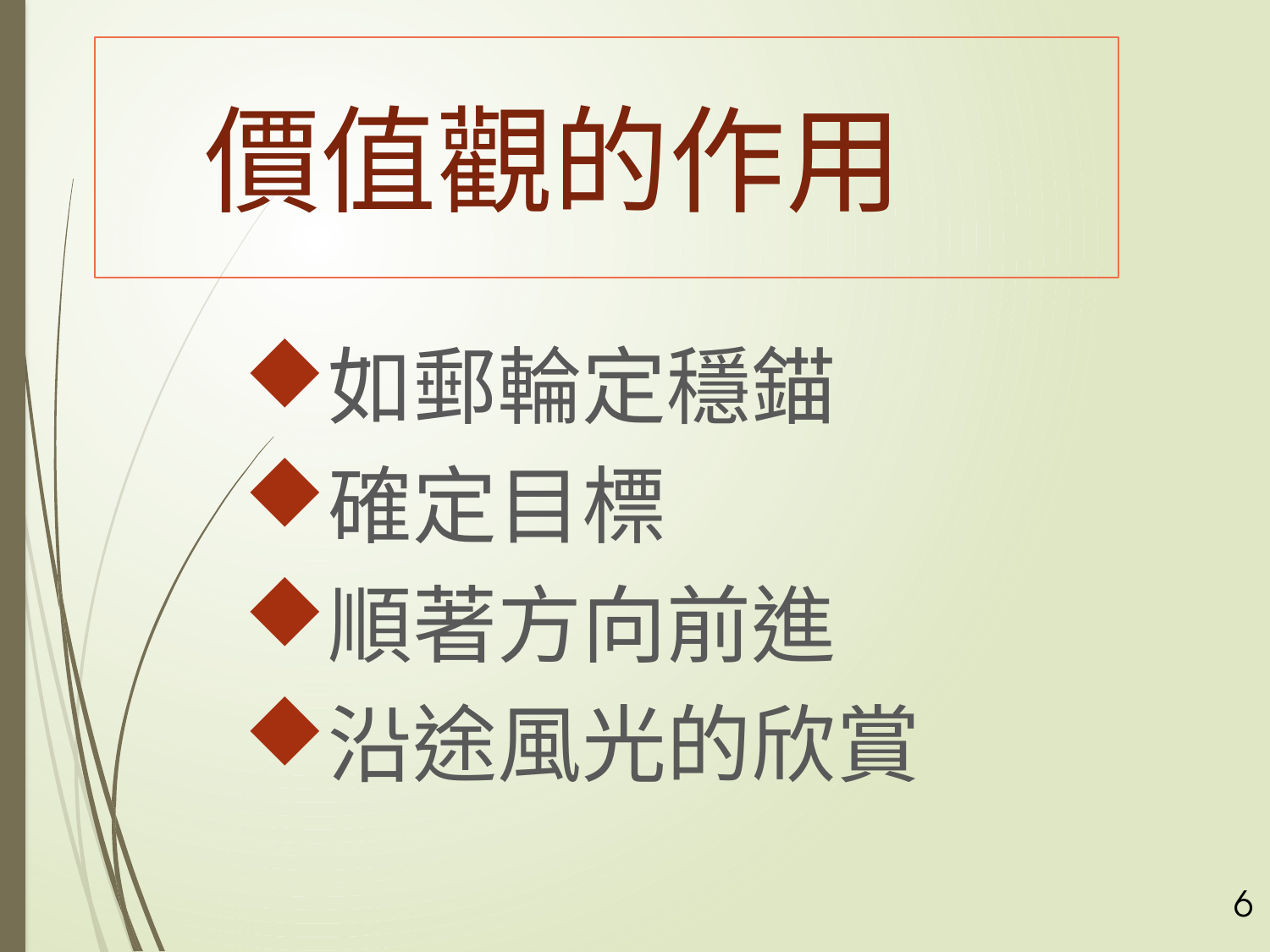

#
價值觀的作用
如郵輪定穩錨
確定目標
順著方向前進
沿途風光的欣賞

6